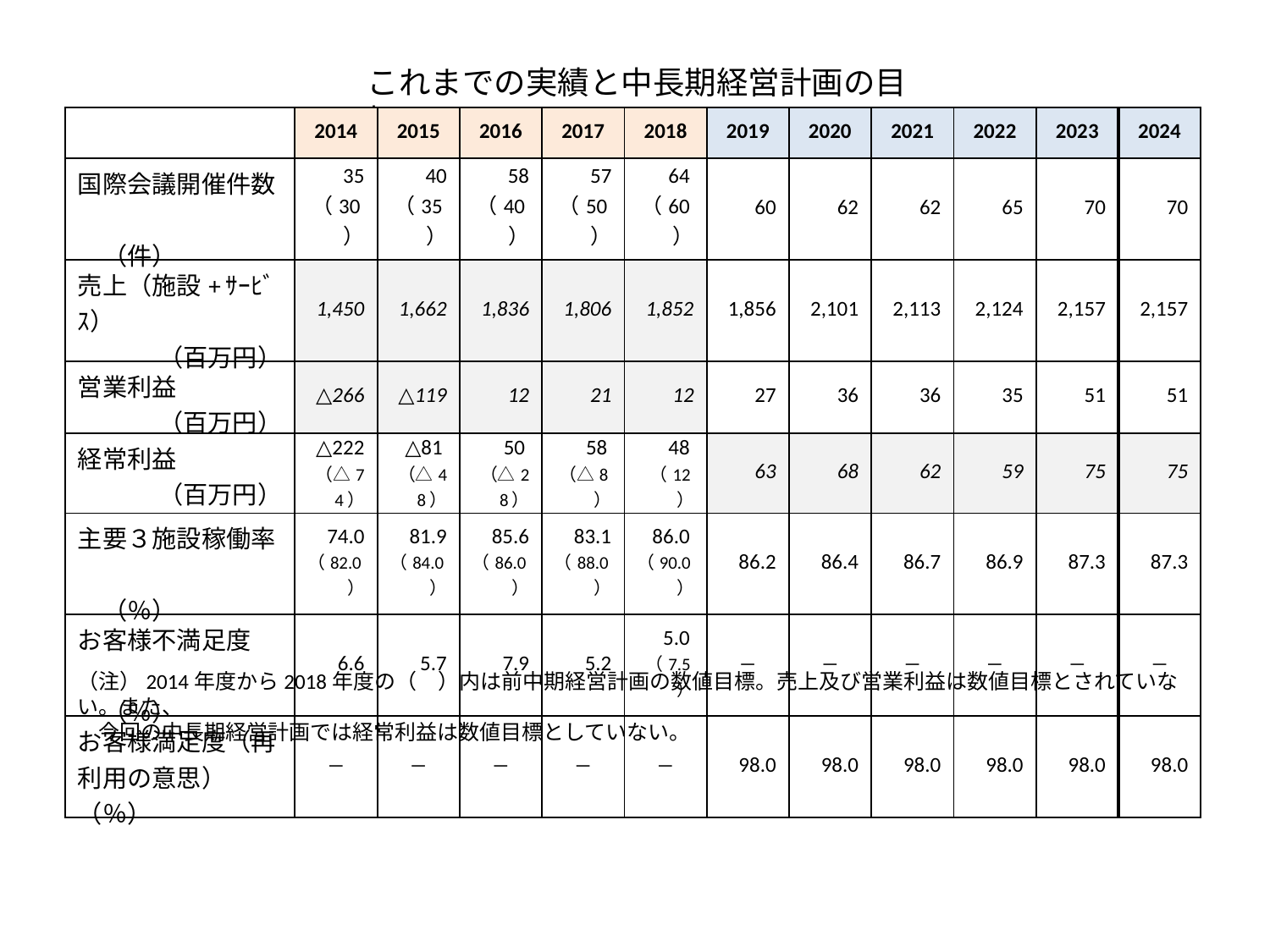

これまでの実績と中長期経営計画の目標
|  | 2014 | 2015 | 2016 | 2017 | 2018 | 2019 | 2020 | 2021 | 2022 | 2023 | 2024 |
| --- | --- | --- | --- | --- | --- | --- | --- | --- | --- | --- | --- |
| 国際会議開催件数 　　　　　　　　　（件） | 35 （30） | 40 （35） | 58 （40） | 57 （50） | 64（60） | 60 | 62 | 62 | 65 | 70 | 70 |
| 売上（施設+ｻｰﾋﾞｽ） （百万円） | 1,450 | 1,662 | 1,836 | 1,806 | 1,852 | 1,856 | 2,101 | 2,113 | 2,124 | 2,157 | 2,157 |
| 営業利益 （百万円） | △266 | △119 | 12 | 21 | 12 | 27 | 36 | 36 | 35 | 51 | 51 |
| 経常利益 （百万円） | △222 （△74） | △81（△48） | 50（△28） | 58（△8） | 48（12） | 63 | 68 | 62 | 59 | 75 | 75 |
| 主要３施設稼働率 　　　　　　　　　（％） | 74.0 （82.0） | 81.9 （84.0） | 85.6 （86.0） | 83.1 （88.0） | 86.0（90.0） | 86.2 | 86.4 | 86.7 | 86.9 | 87.3 | 87.3 |
| お客様不満足度 　　　　　　　　　（％） | 6.6 | 5.7 | 7.9 | 5.2 | 5.0（7.5） | ― | ― | ― | ― | ― | ― |
| お客様満足度（再利用の意思）　（％） | ― | ― | ― | ― | ― | 98.0 | 98.0 | 98.0 | 98.0 | 98.0 | 98.0 |
（注）2014年度から2018年度の（　）内は前中期経営計画の数値目標。売上及び営業利益は数値目標とされていない。また、
　今回の中長期経営計画では経常利益は数値目標としていない。